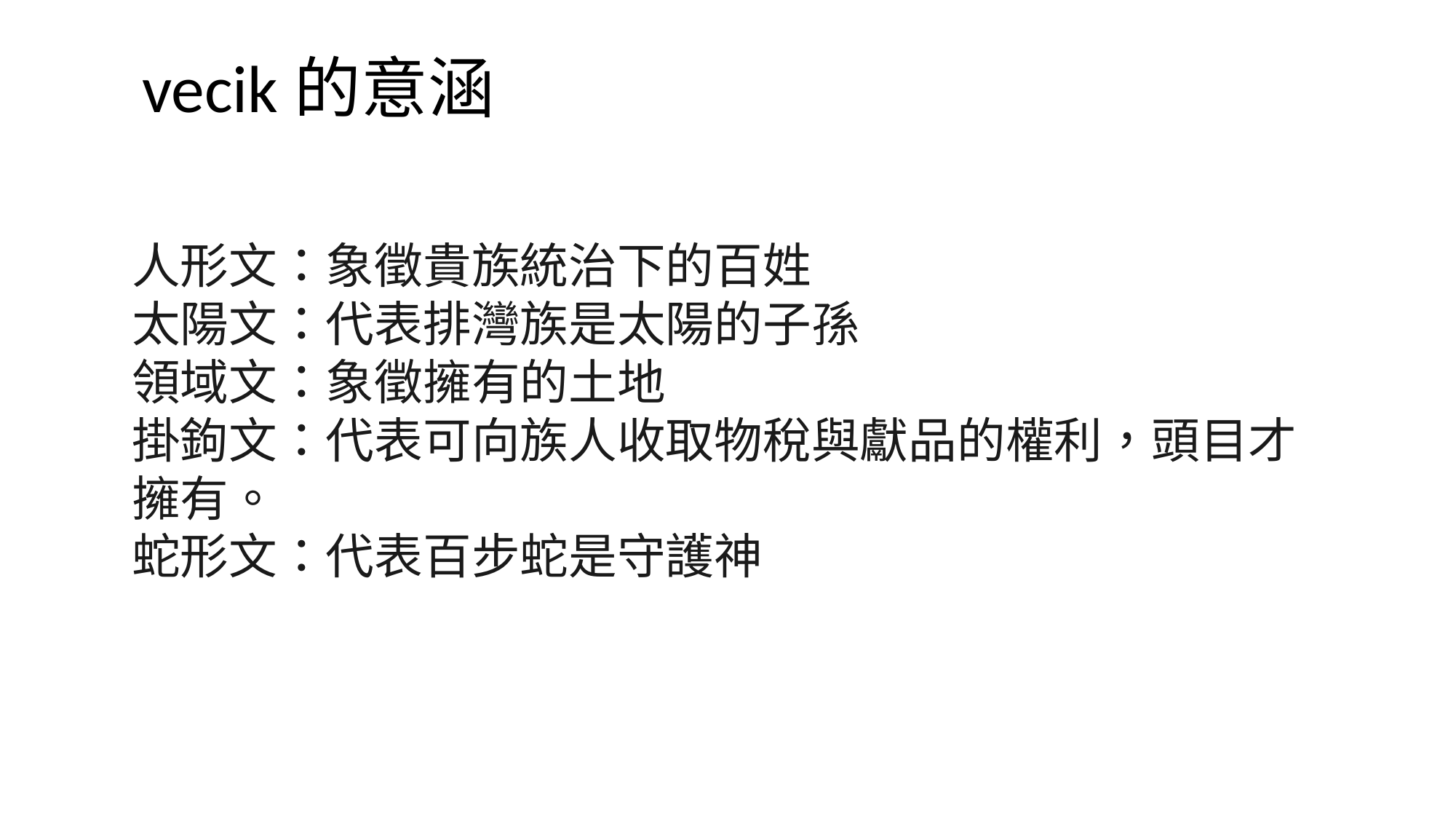

# vecik的意涵

人形文：象徵貴族統治下的百姓
太陽文：代表排灣族是太陽的子孫
領域文：象徵擁有的土地
掛鉤文：代表可向族人收取物稅與獻品的權利，頭目才擁有。
蛇形文：代表百步蛇是守護神